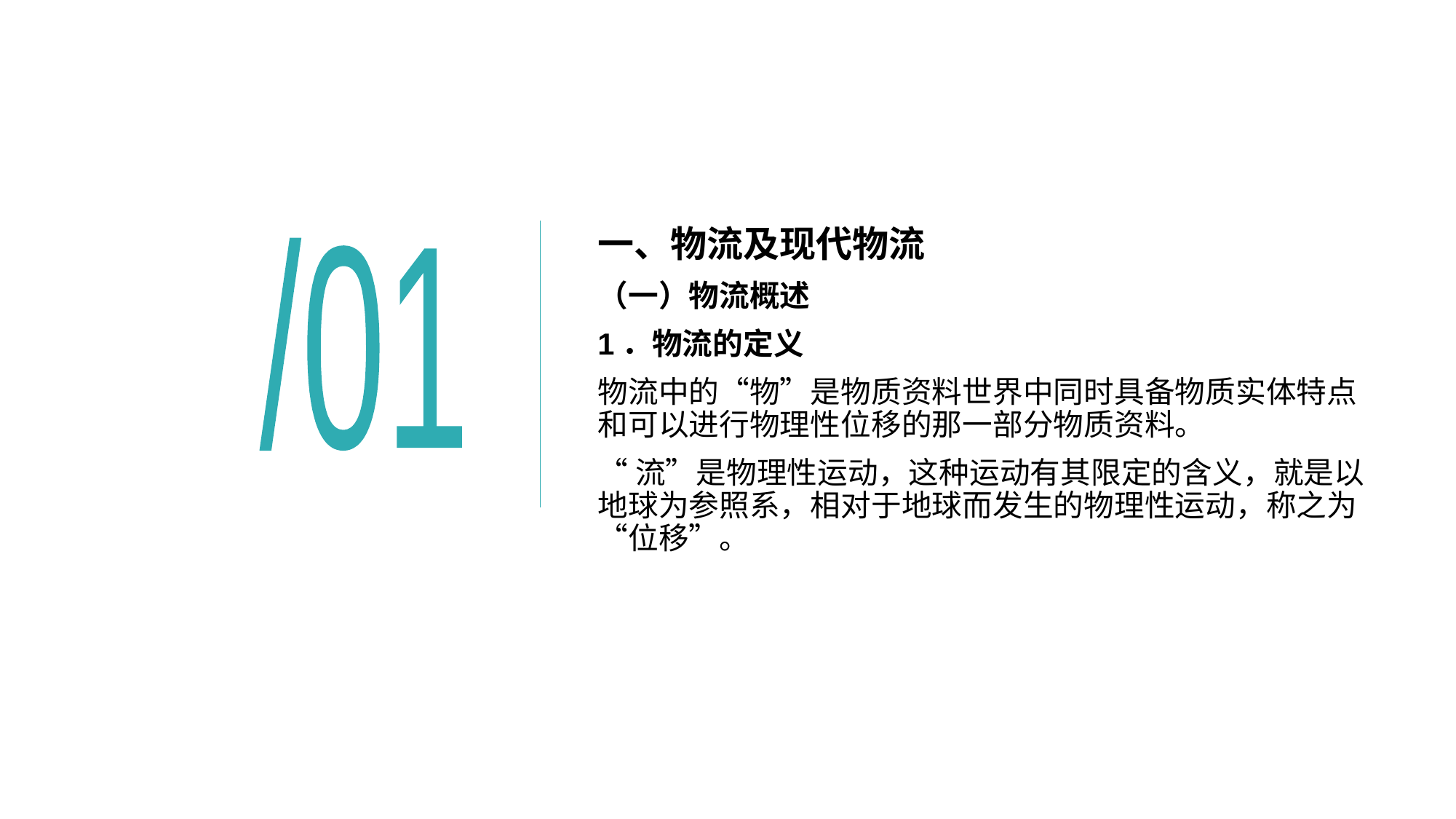

# 一、物流及现代物流
/01
（一）物流概述
1．物流的定义
物流中的“物”是物质资料世界中同时具备物质实体特点和可以进行物理性位移的那一部分物质资料。
“流”是物理性运动，这种运动有其限定的含义，就是以地球为参照系，相对于地球而发生的物理性运动，称之为“位移”。